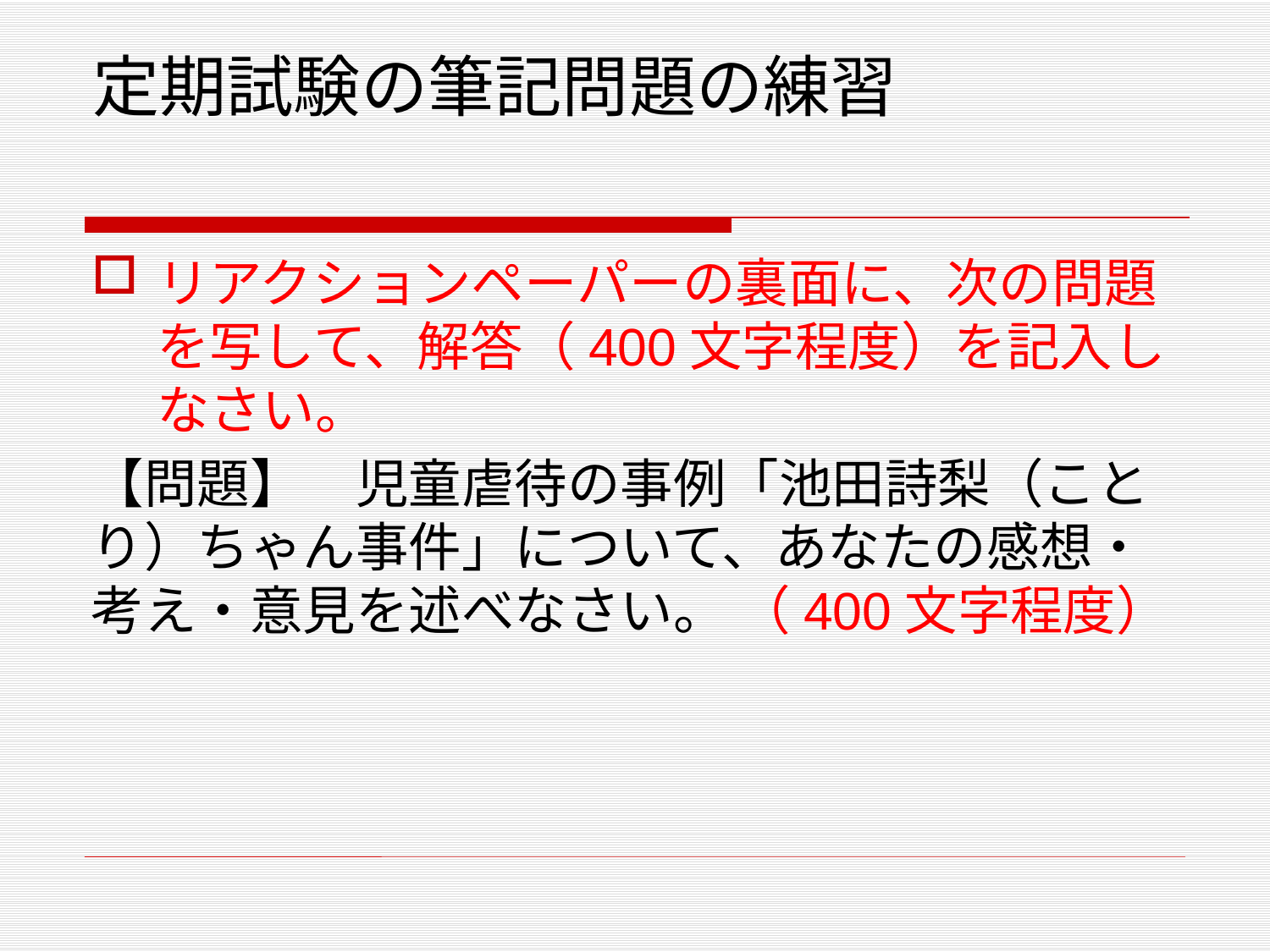

# 定期試験の筆記問題の練習
リアクションペーパーの裏面に、次の問題を写して、解答（400文字程度）を記入しなさい。
【問題】　児童虐待の事例「池田詩梨（ことり）ちゃん事件」について、あなたの感想・考え・意見を述べなさい。 （400文字程度）